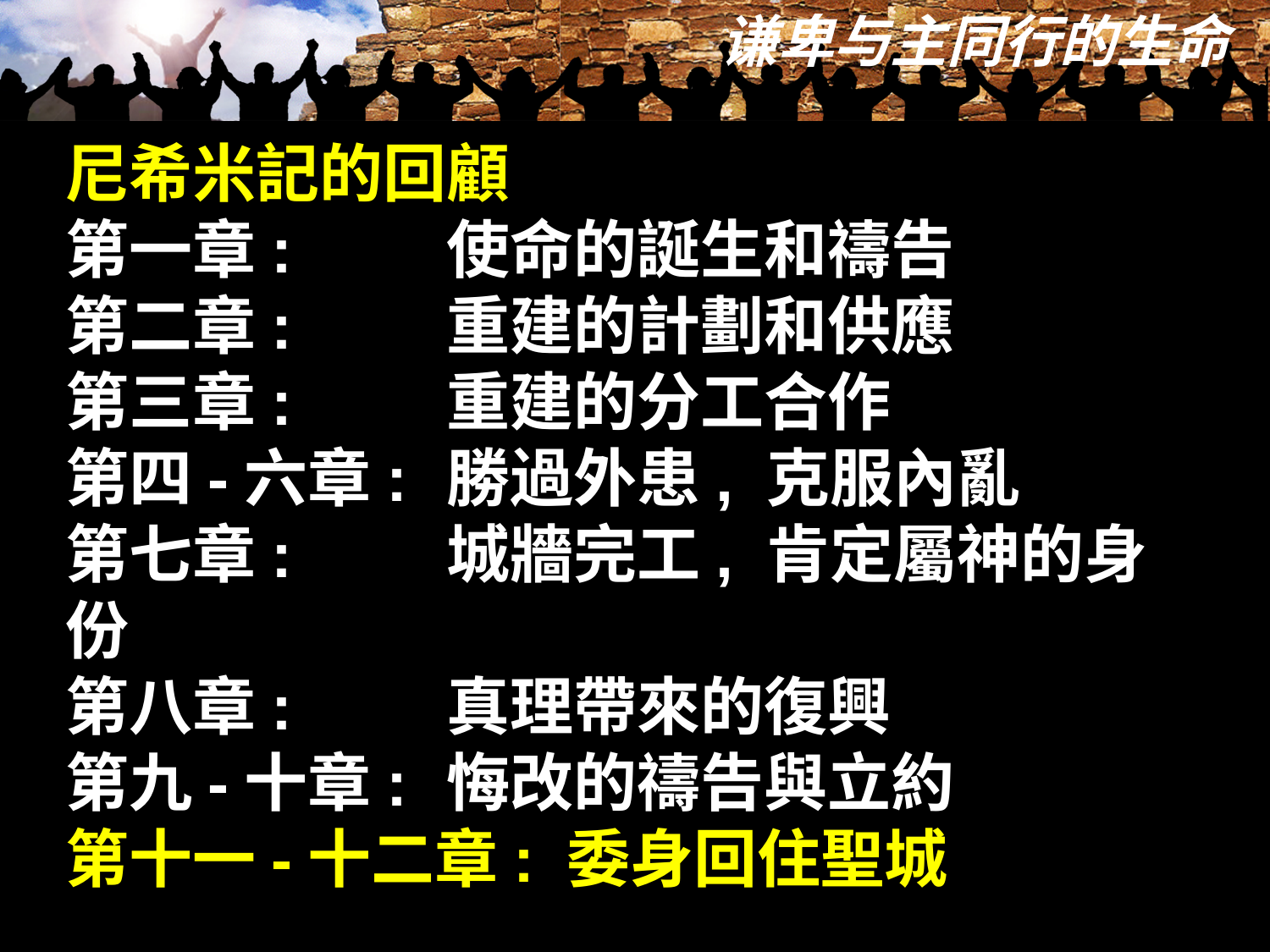

尼希米記的回顧
第一章:		使命的誕生和禱告
第二章: 		重建的計劃和供應
第三章: 		重建的分工合作
第四-六章:	勝過外患, 克服內亂
第七章: 		城牆完工, 肯定屬神的身份
第八章: 		真理帶來的復興
第九-十章:	悔改的禱告與立約
第十一-十二章: 委身回住聖城